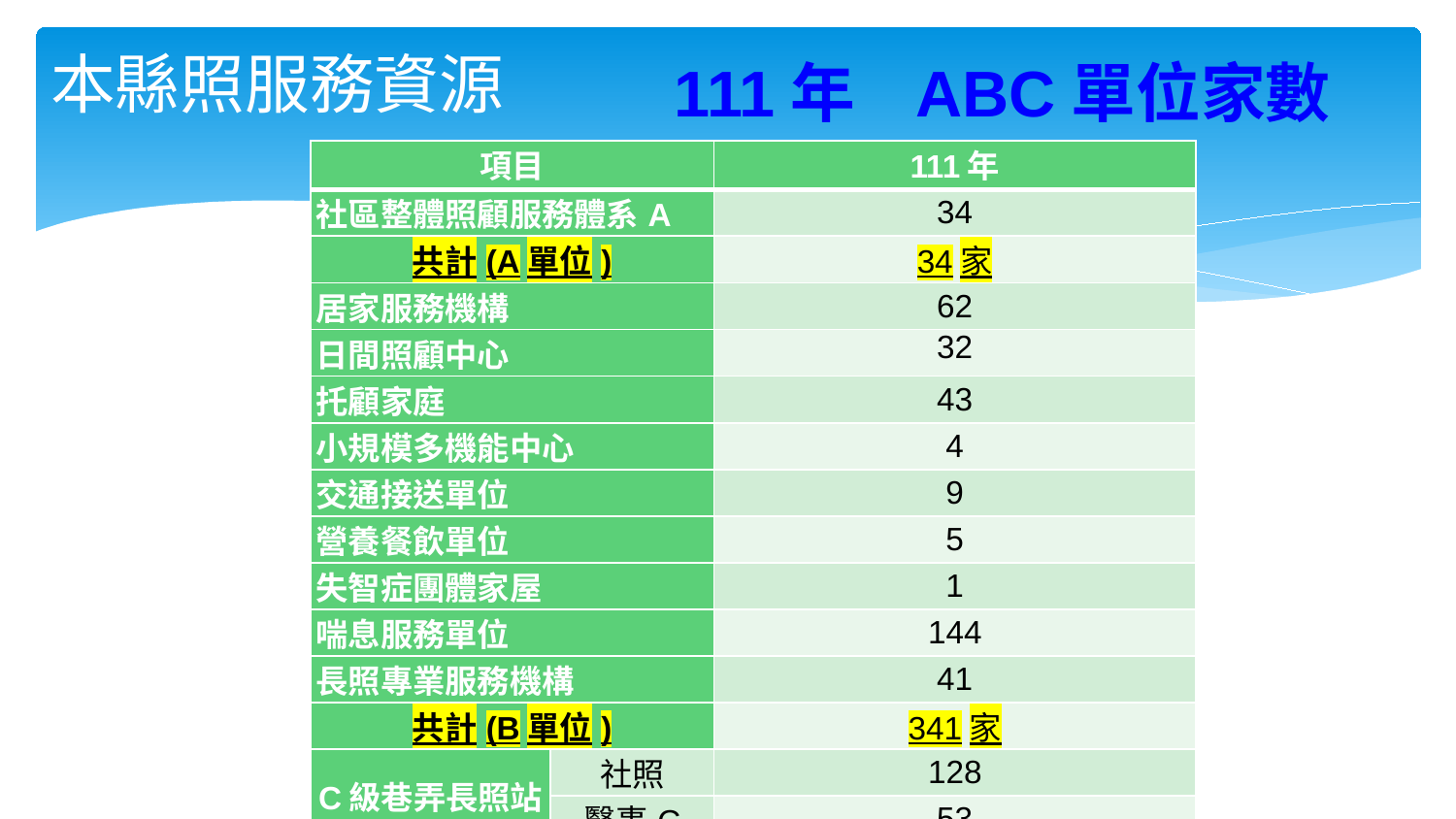

# 本縣照服務資源

111年   ABC單位家數
| 項目 |  | 111年 |
| --- | --- | --- |
| 社區整體照顧服務體系A |  | 34 |
| 共計(A單位) |  | 34家 |
| 居家服務機構 |  | 62 |
| 日間照顧中心 |  | 32 |
| 托顧家庭 |  | 43 |
| 小規模多機能中心 |  | 4 |
| 交通接送單位 |  | 9 |
| 營養餐飲單位 |  | 5 |
| 失智症團體家屋 |  | 1 |
| 喘息服務單位 |  | 144 |
| 長照專業服務機構 |  | 41 |
| 共計(B單位) |  | 341家 |
| C級巷弄長照站 | 社照 | 128 |
|  | 醫事C | 53 |
| 共計(C單位) |  | 181家 |